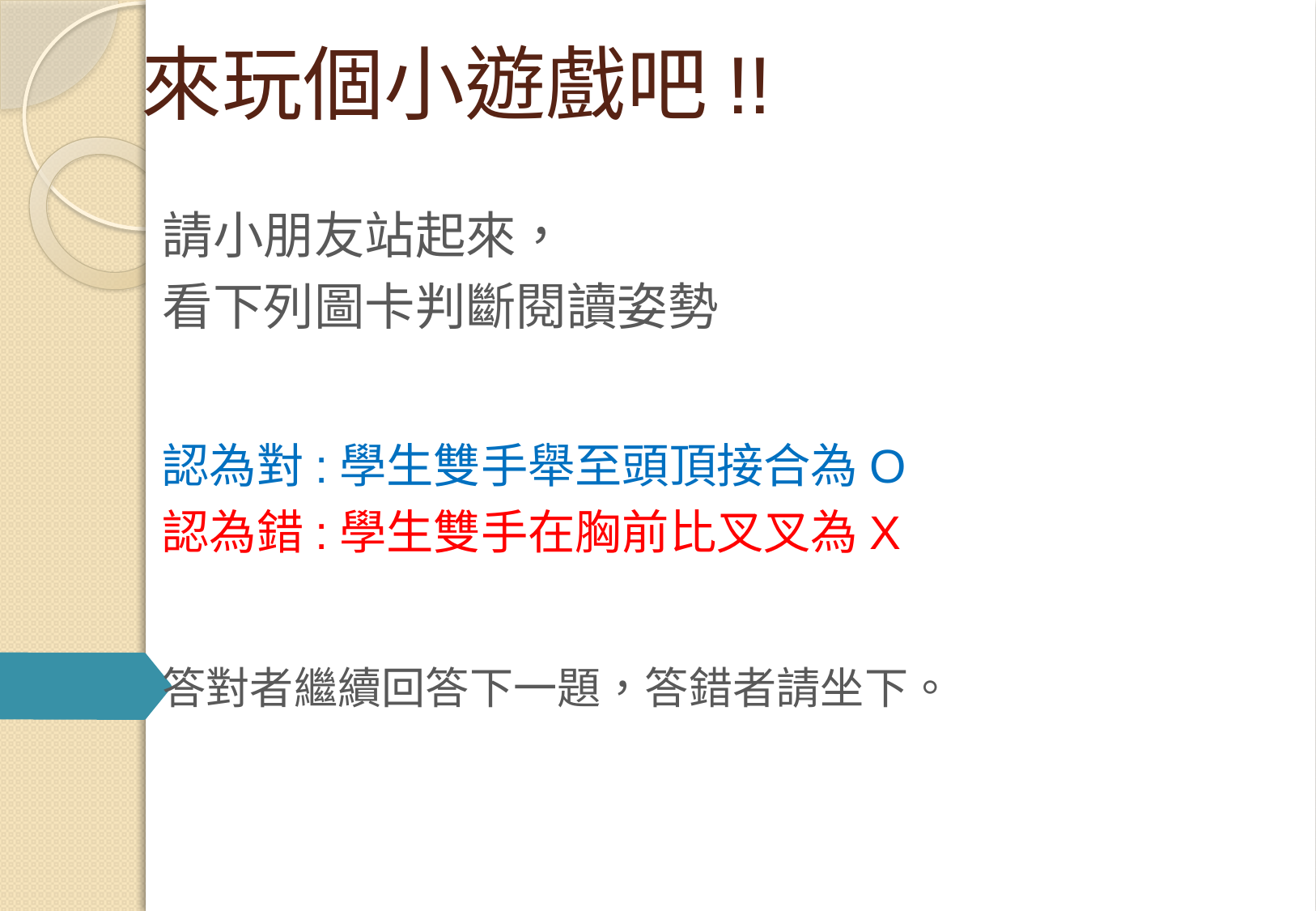

# 來玩個小遊戲吧!!
請小朋友站起來，
看下列圖卡判斷閱讀姿勢

認為對:學生雙手舉至頭頂接合為O
認為錯:學生雙手在胸前比叉叉為X

答對者繼續回答下一題，答錯者請坐下。